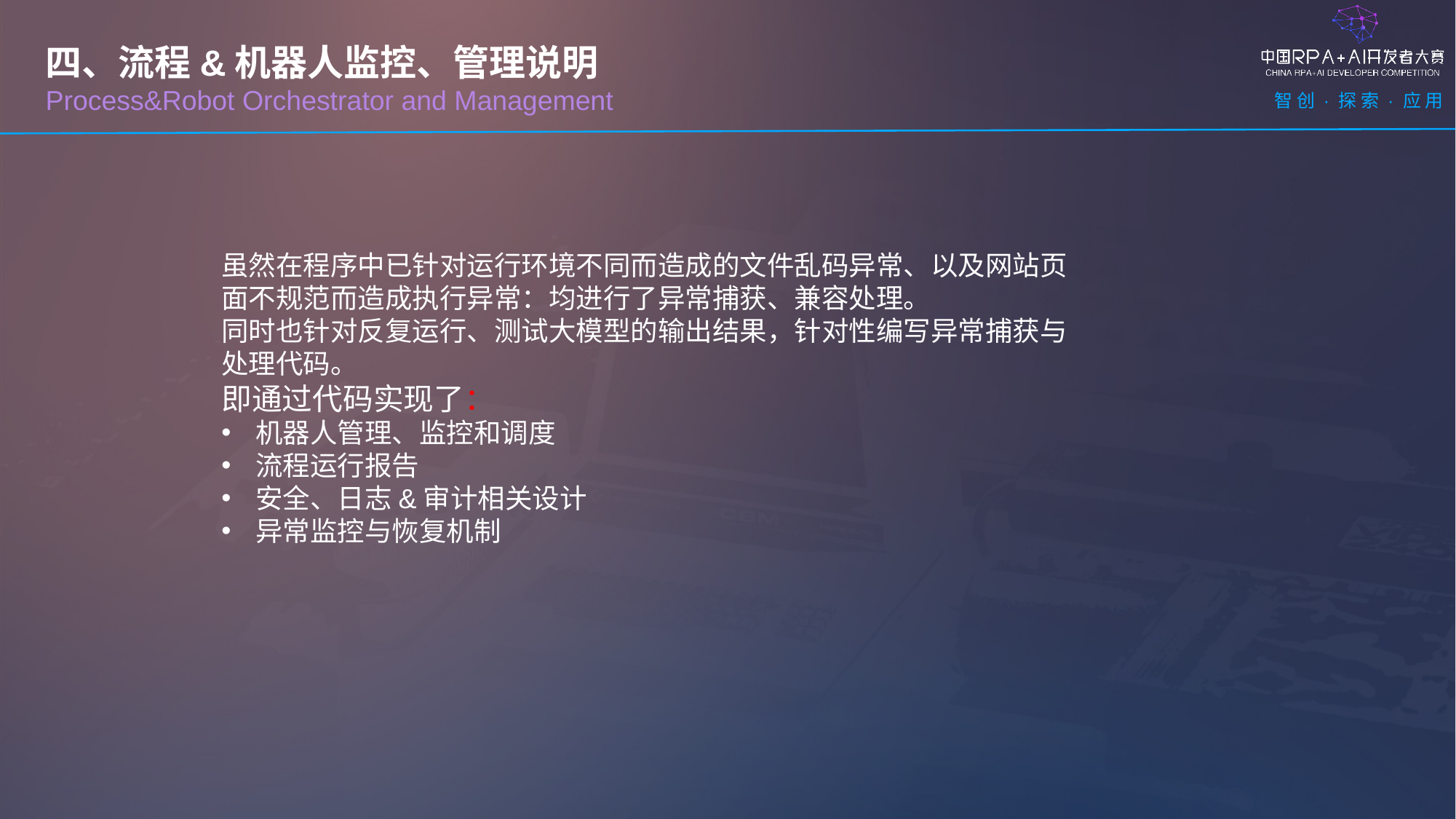

四、流程&机器人监控、管理说明
Process&Robot Orchestrator and Management
虽然在程序中已针对运行环境不同而造成的文件乱码异常、以及网站页面不规范而造成执行异常：均进行了异常捕获、兼容处理。
同时也针对反复运行、测试大模型的输出结果，针对性编写异常捕获与处理代码。
即通过代码实现了：
机器人管理、监控和调度
流程运行报告
安全、日志&审计相关设计
异常监控与恢复机制